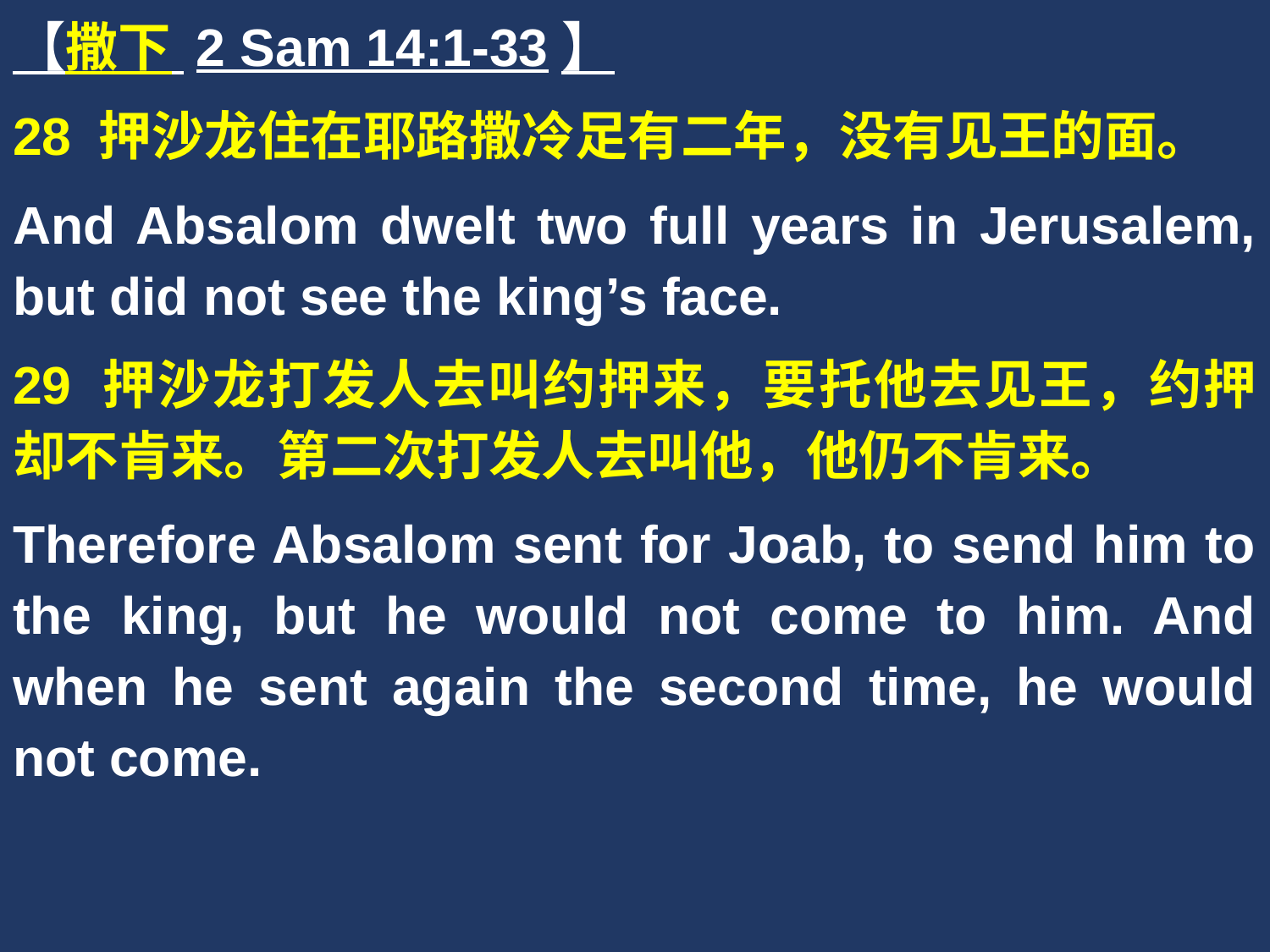

【撒下 2 Sam 14:1-33】
28 押沙龙住在耶路撒冷足有二年，没有见王的面。
And Absalom dwelt two full years in Jerusalem, but did not see the king’s face.
29 押沙龙打发人去叫约押来，要托他去见王，约押却不肯来。第二次打发人去叫他，他仍不肯来。
Therefore Absalom sent for Joab, to send him to the king, but he would not come to him. And when he sent again the second time, he would not come.